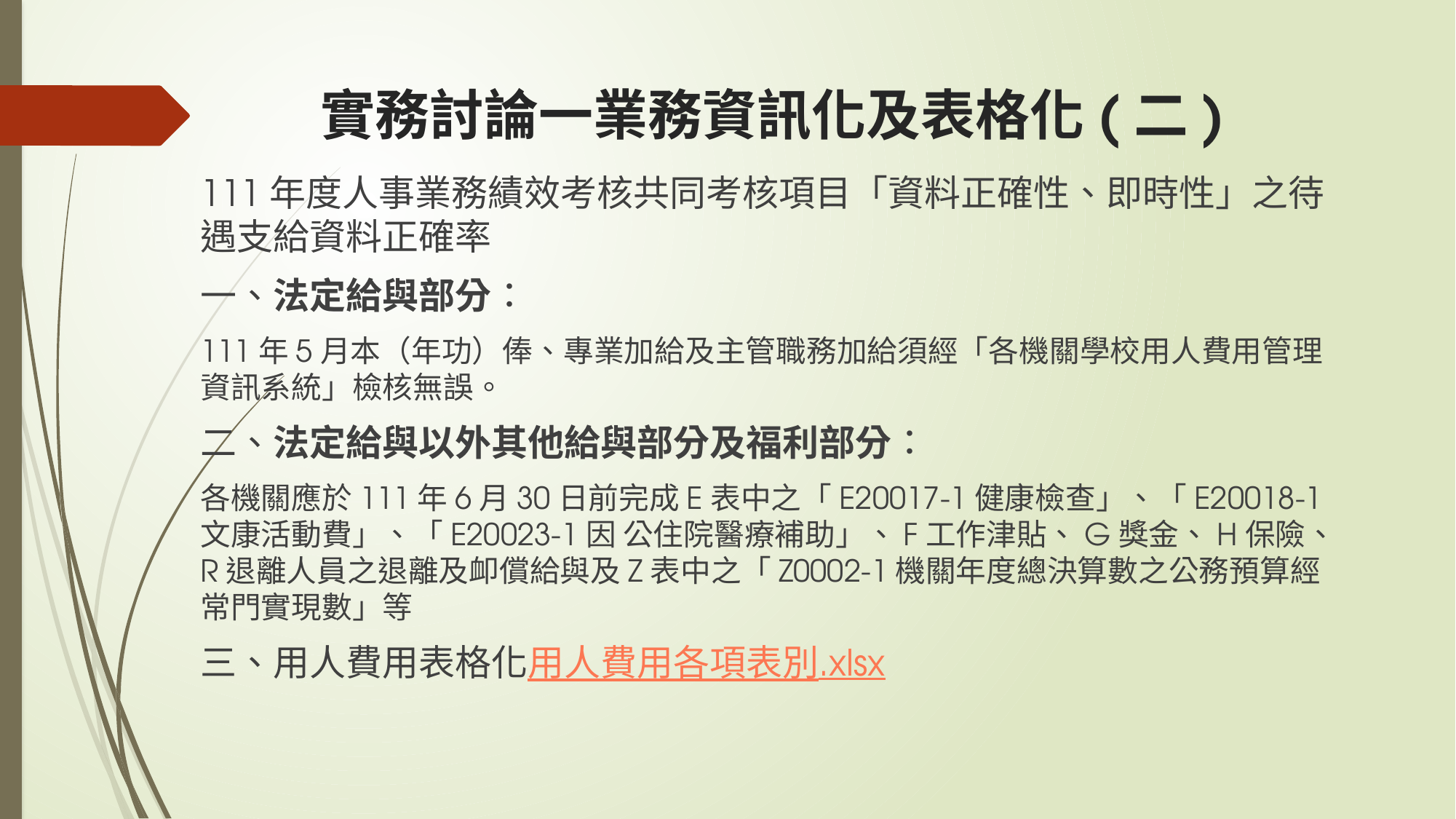

# 實務討論一業務資訊化及表格化(二)
111年度人事業務績效考核共同考核項目「資料正確性、即時性」之待遇支給資料正確率
一、法定給與部分：
111年5月本（年功）俸、專業加給及主管職務加給須經「各機關學校用人費用管理資訊系統」檢核無誤。
二、法定給與以外其他給與部分及福利部分：
各機關應於111年6月30日前完成E表中之「E20017-1健康檢查」、「E20018-1文康活動費」、「E20023-1因 公住院醫療補助」、F工作津貼、G獎金、H保險、R退離人員之退離及卹償給與及Z表中之「Z0002-1機關年度總決算數之公務預算經常門實現數」等
三、用人費用表格化用人費用各項表別.xlsx